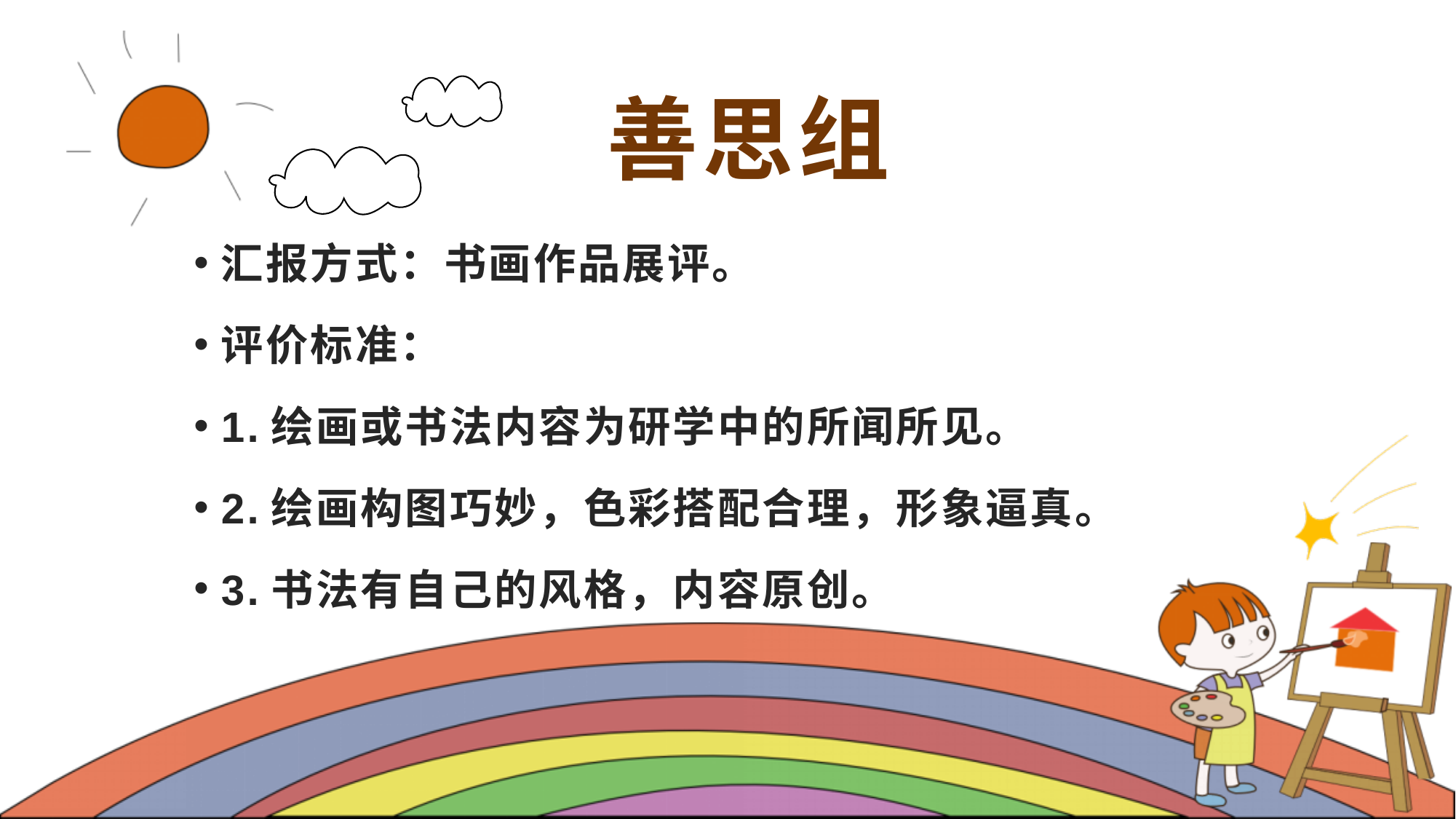

善思组
汇报方式：书画作品展评。
评价标准：
1.绘画或书法内容为研学中的所闻所见。
2.绘画构图巧妙，色彩搭配合理，形象逼真。
3.书法有自己的风格，内容原创。